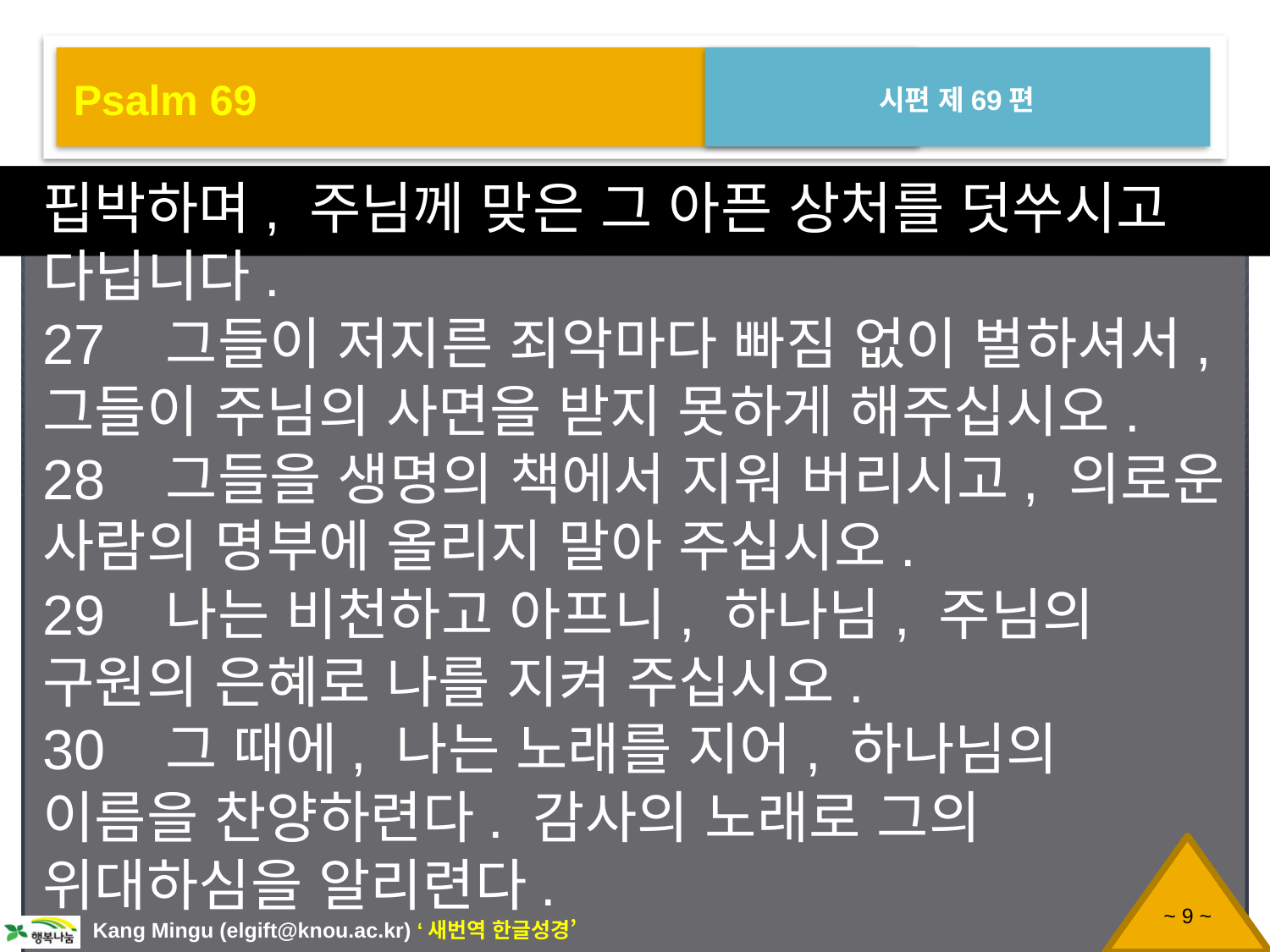

Psalm 69
시편 제69편
핍박하며, 주님께 맞은 그 아픈 상처를 덧쑤시고 다닙니다.
27   그들이 저지른 죄악마다 빠짐 없이 벌하셔서, 그들이 주님의 사면을 받지 못하게 해주십시오.
28   그들을 생명의 책에서 지워 버리시고, 의로운 사람의 명부에 올리지 말아 주십시오.
29   나는 비천하고 아프니, 하나님, 주님의 구원의 은혜로 나를 지켜 주십시오.
30   그 때에, 나는 노래를 지어, 하나님의 이름을 찬양하련다. 감사의 노래로 그의 위대하심을 알리련다.